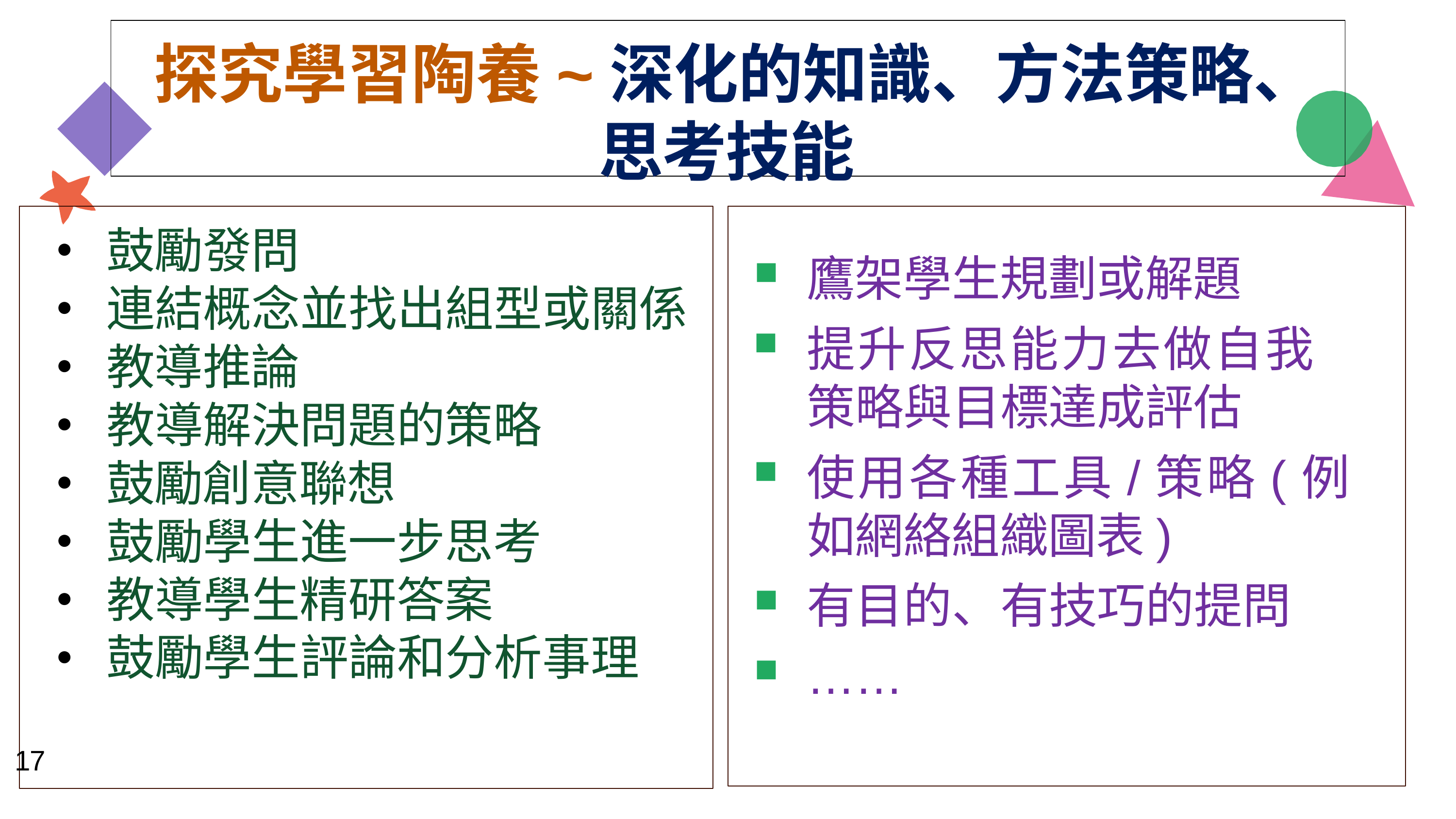

# 探究學習陶養~深化的知識、方法策略、思考技能

鼓勵發問
連結概念並找出組型或關係
教導推論
教導解決問題的策略
鼓勵創意聯想
鼓勵學生進一步思考
教導學生精研答案
鼓勵學生評論和分析事理
17
鷹架學生規劃或解題
提升反思能力去做自我策略與目標達成評估
使用各種工具/策略(例如網絡組織圖表)
有目的、有技巧的提問
……